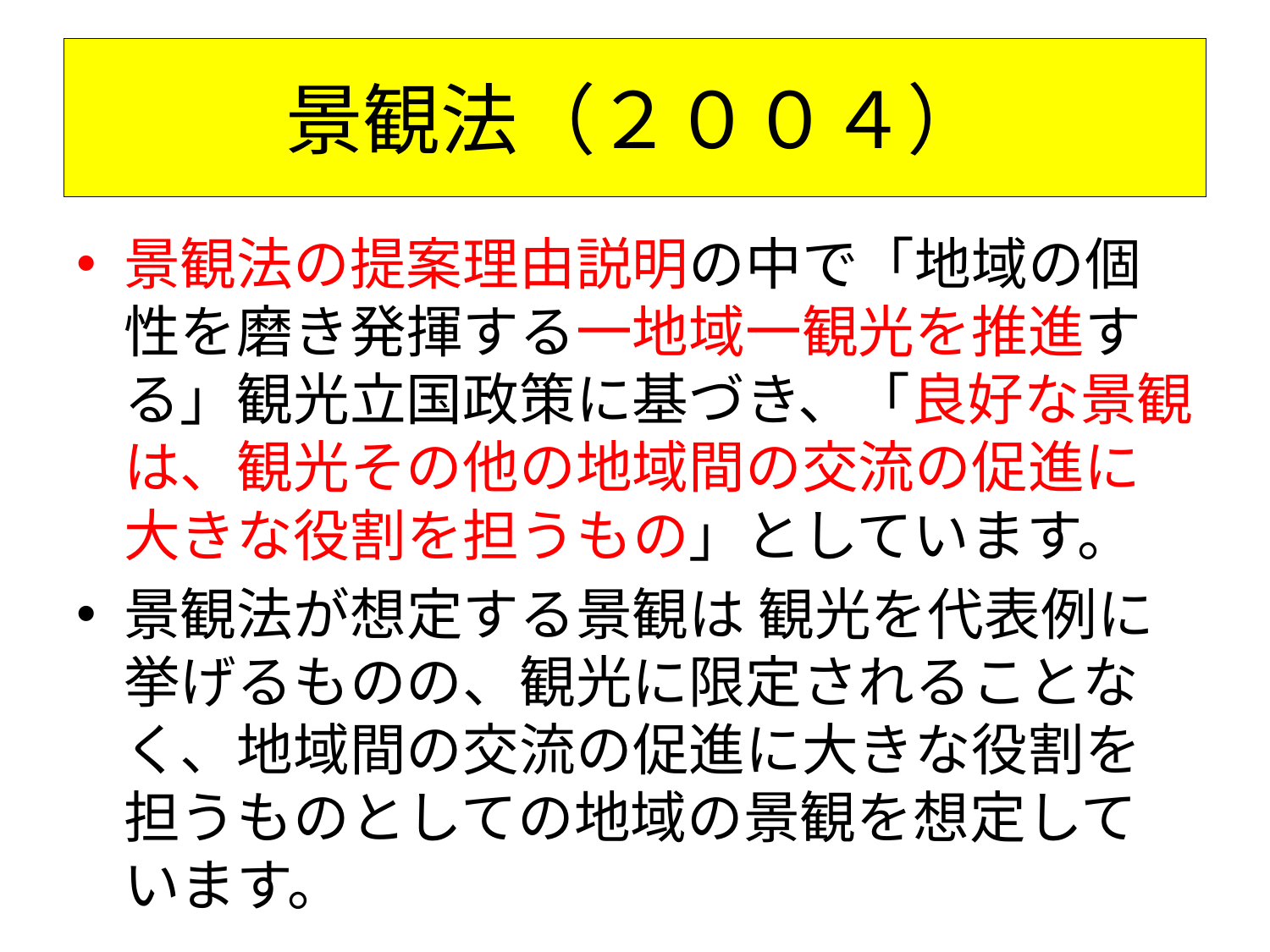

# 景観法（２００４）
景観法の提案理由説明の中で「地域の個性を磨き発揮する一地域一観光を推進する」観光立国政策に基づき、「良好な景観は、観光その他の地域間の交流の促進に大きな役割を担うもの」としています。
景観法が想定する景観は 観光を代表例に挙げるものの、観光に限定されることなく、地域間の交流の促進に大きな役割を担うものとしての地域の景観を想定しています。